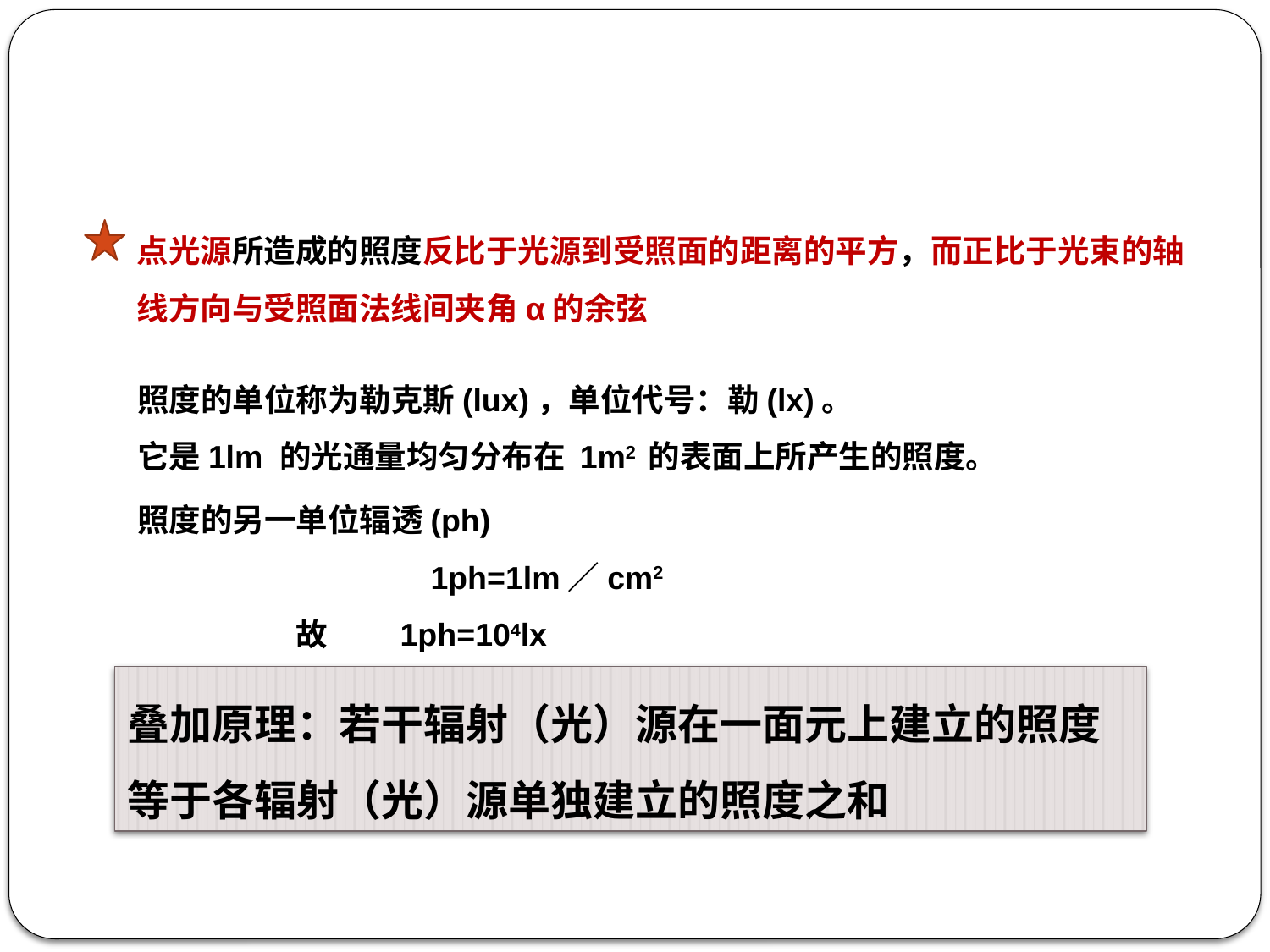

点光源所造成的照度反比于光源到受照面的距离的平方，而正比于光束的轴线方向与受照面法线间夹角α的余弦

照度的单位称为勒克斯(lux)，单位代号：勒(lx)。
它是1lm 的光通量均匀分布在 1m2 的表面上所产生的照度。
照度的另一单位辐透(ph)
                                 1ph=1lm／cm2
                     故         1ph=104lx

叠加原理：若干辐射（光）源在一面元上建立的照度等于各辐射（光）源单独建立的照度之和